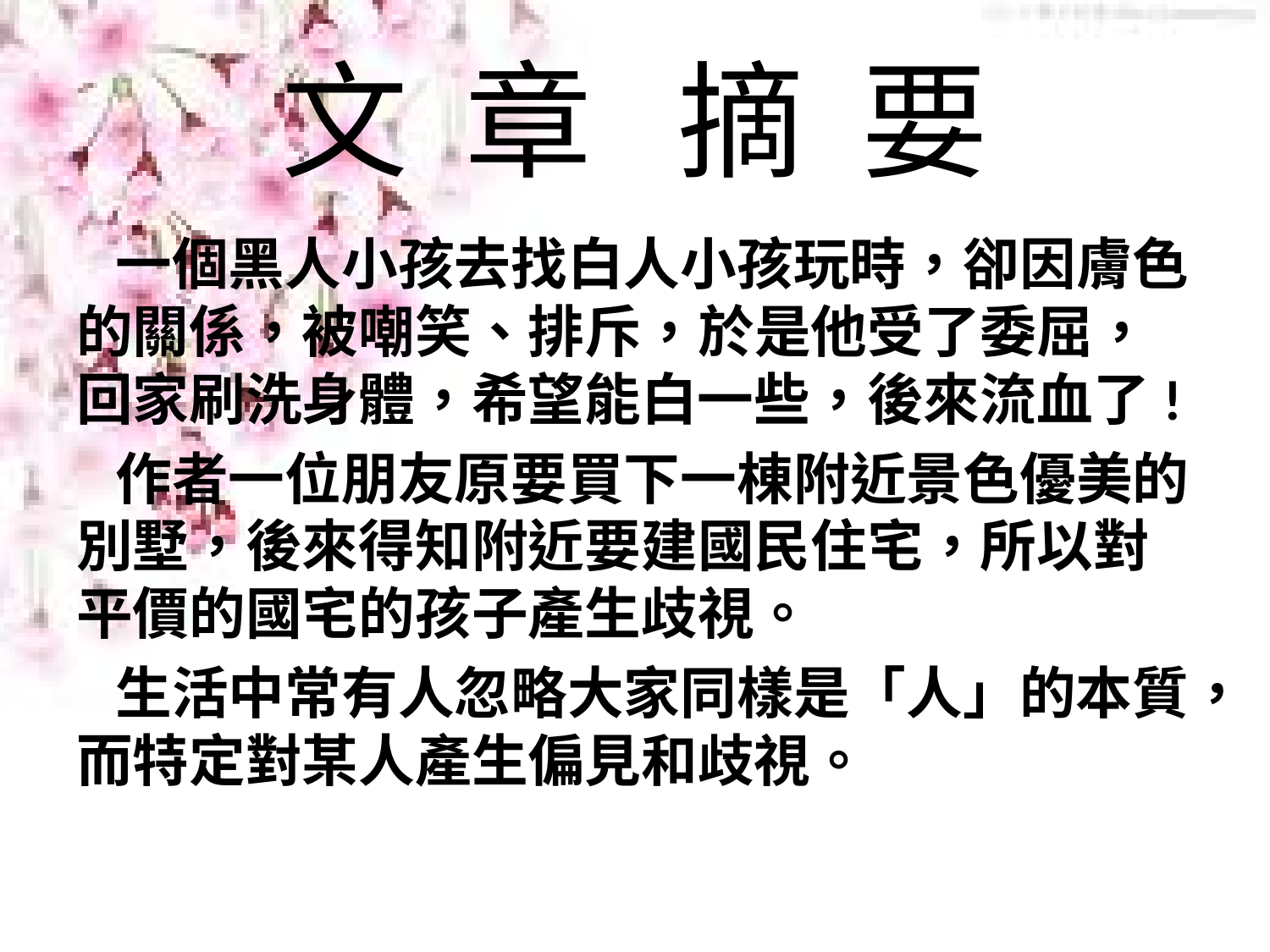

# 文  章   摘  要
  一個黑人小孩去找白人小孩玩時，卻因膚色的關係，被嘲笑、排斥，於是他受了委屈，回家刷洗身體，希望能白一些，後來流血了!
  作者一位朋友原要買下一棟附近景色優美的別墅，後來得知附近要建國民住宅，所以對平價的國宅的孩子產生歧視。
  生活中常有人忽略大家同樣是「人」的本質，而特定對某人產生偏見和歧視。